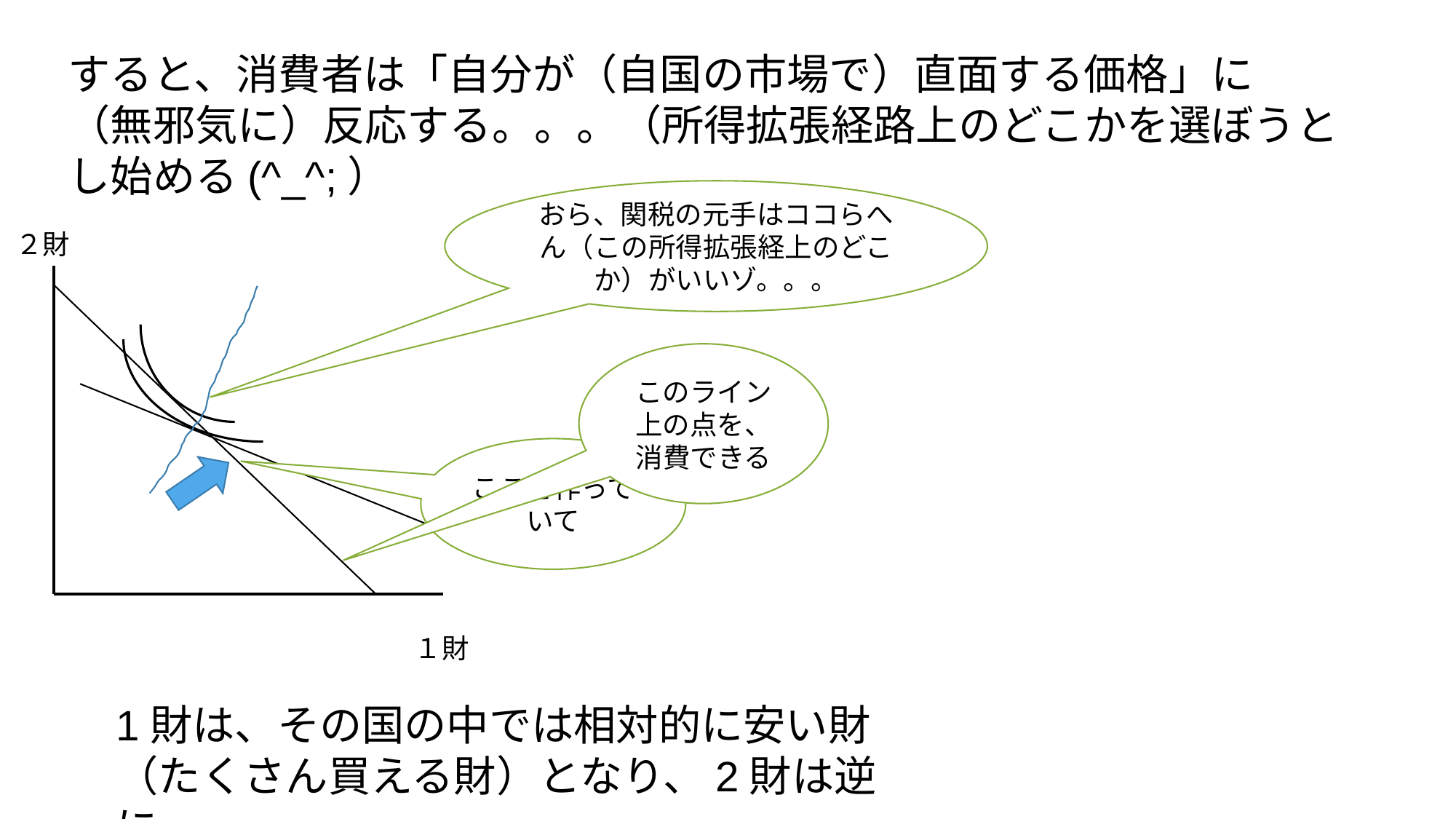

すると、消費者は「自分が（自国の市場で）直面する価格」に
（無邪気に）反応する。。。（所得拡張経路上のどこかを選ぼうと
し始める(^_^;）
おら、関税の元手はココらへん（この所得拡張経上のどこか）がいいゾ。。。
２財

このライン上の点を、消費できる
ここを作っていて

１財
1財は、その国の中では相対的に安い財（たくさん買える財）となり、2財は逆に。。。